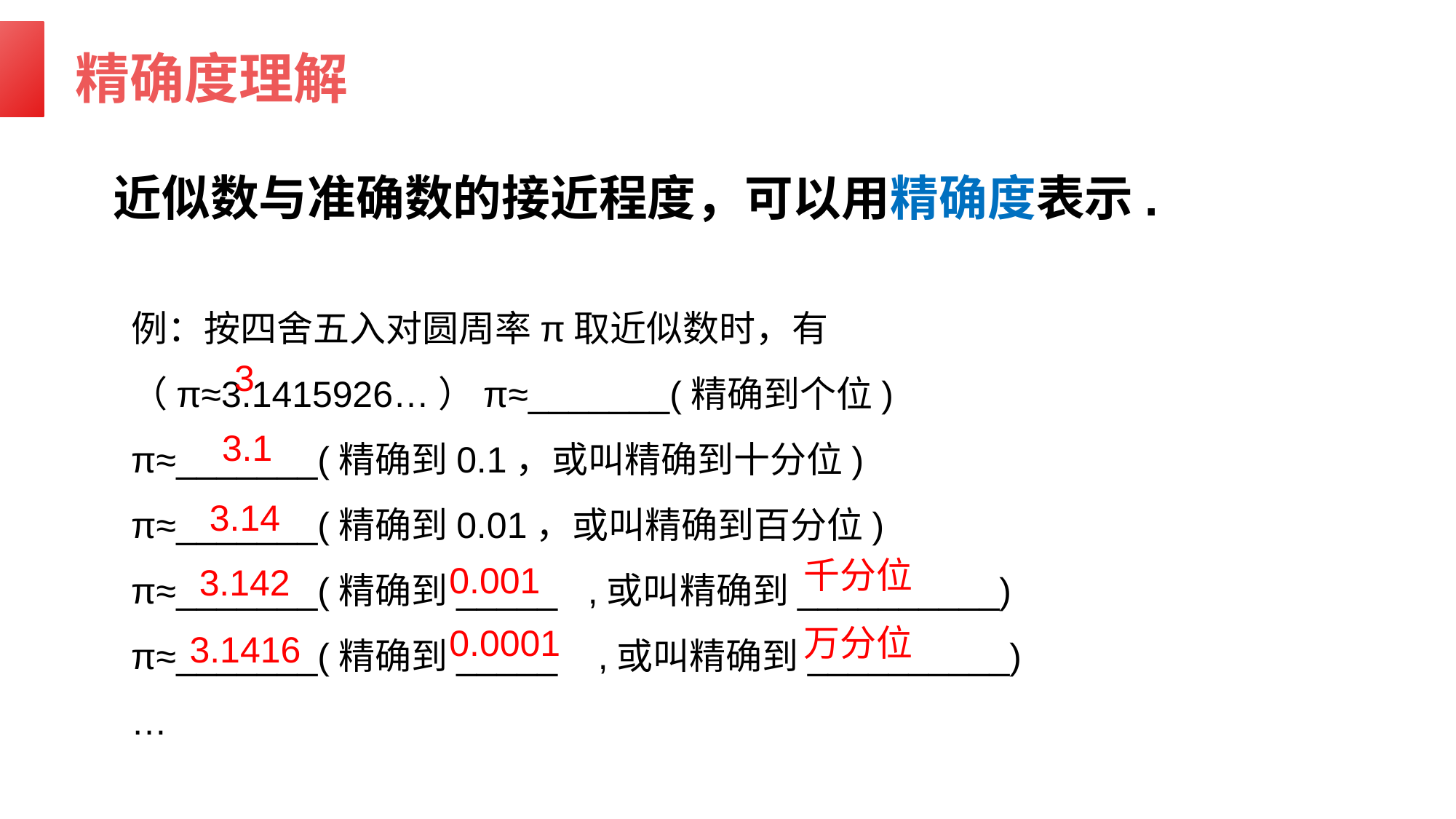

精确度理解
近似数与准确数的接近程度，可以用精确度表示.
例：按四舍五入对圆周率π取近似数时，有（π≈3.1415926…）π≈_______(精确到个位)
π≈_______(精确到0.1，或叫精确到十分位)
π≈_______(精确到0.01，或叫精确到百分位)
π≈_______(精确到_____   ,或叫精确到__________)
π≈_______(精确到_____    ,或叫精确到__________)
…
3
3.1
3.14
千分位
0.001
3.142
0.0001
万分位
3.1416